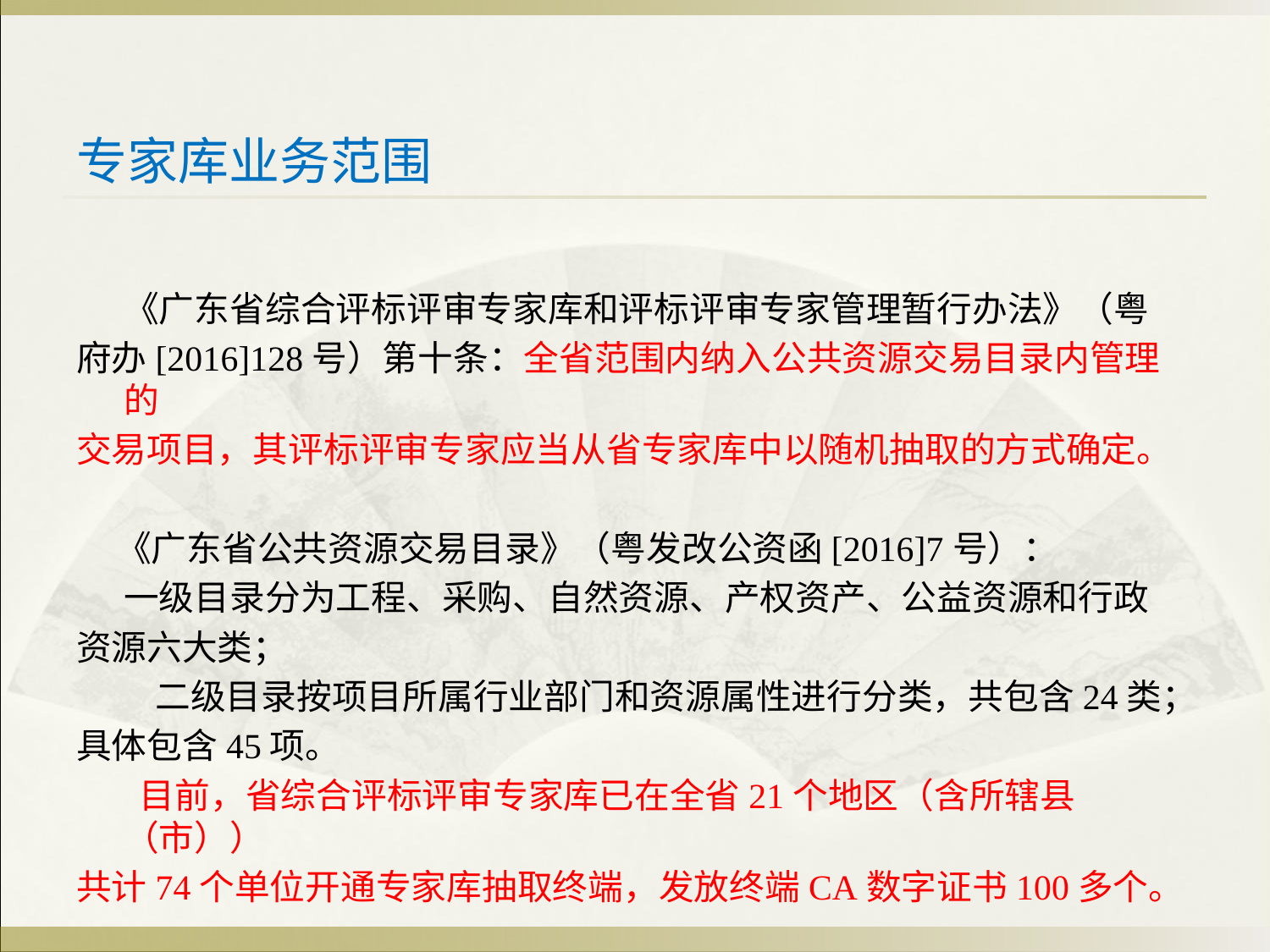

# 专家库业务范围

     《广东省综合评标评审专家库和评标评审专家管理暂行办法》（粤
府办[2016]128号）第十条：全省范围内纳入公共资源交易目录内管理的
交易项目，其评标评审专家应当从省专家库中以随机抽取的方式确定。

    《广东省公共资源交易目录》（粤发改公资函[2016]7号）：
     一级目录分为工程、采购、自然资源、产权资产、公益资源和行政
资源六大类；
         二级目录按项目所属行业部门和资源属性进行分类，共包含24类；
具体包含45项。
       目前，省综合评标评审专家库已在全省21个地区（含所辖县（市））
共计74个单位开通专家库抽取终端，发放终端CA数字证书100多个。